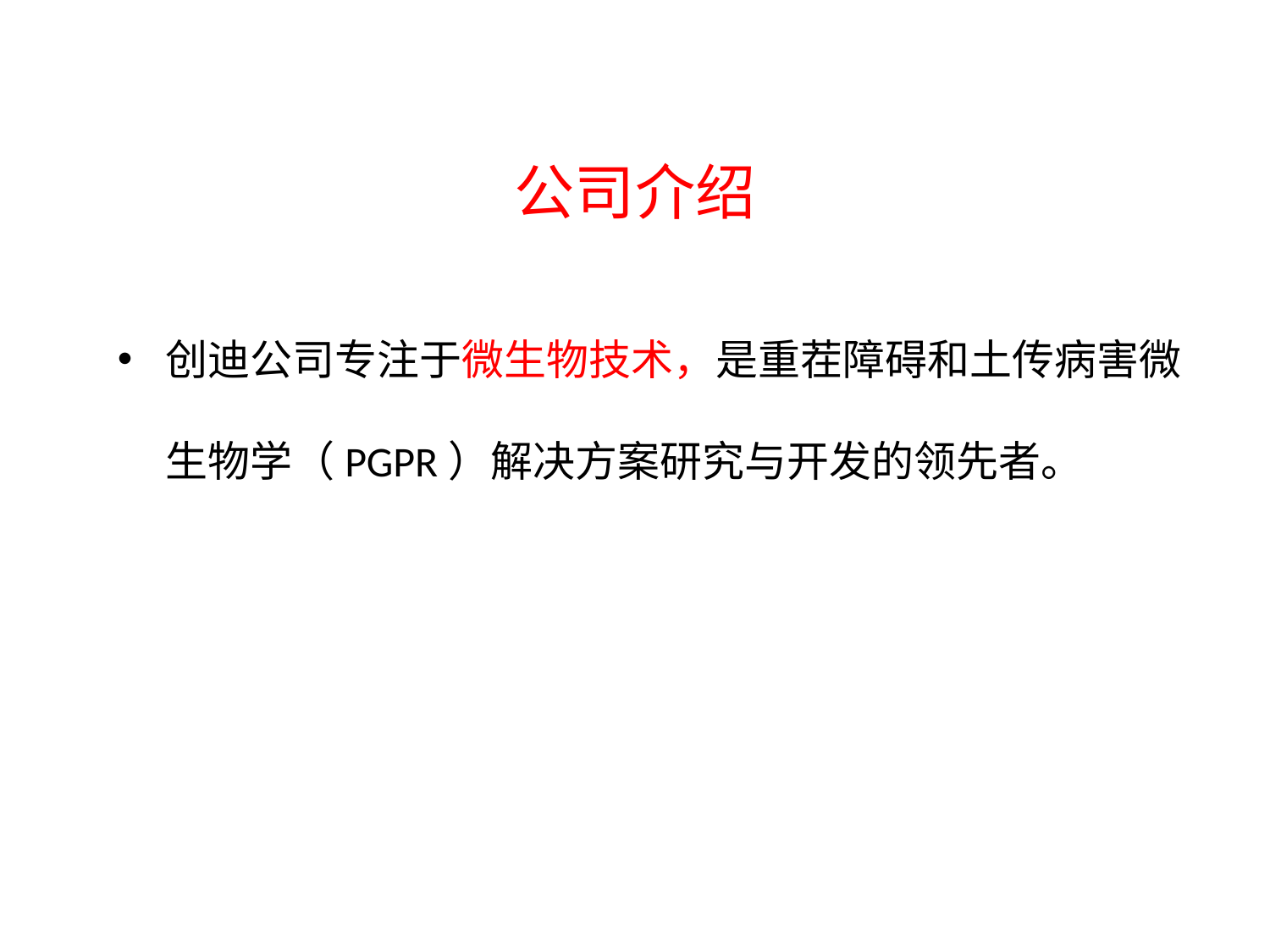

公司介绍

创迪公司专注于微生物技术，是重茬障碍和土传病害微生物学（PGPR）解决方案研究与开发的领先者。